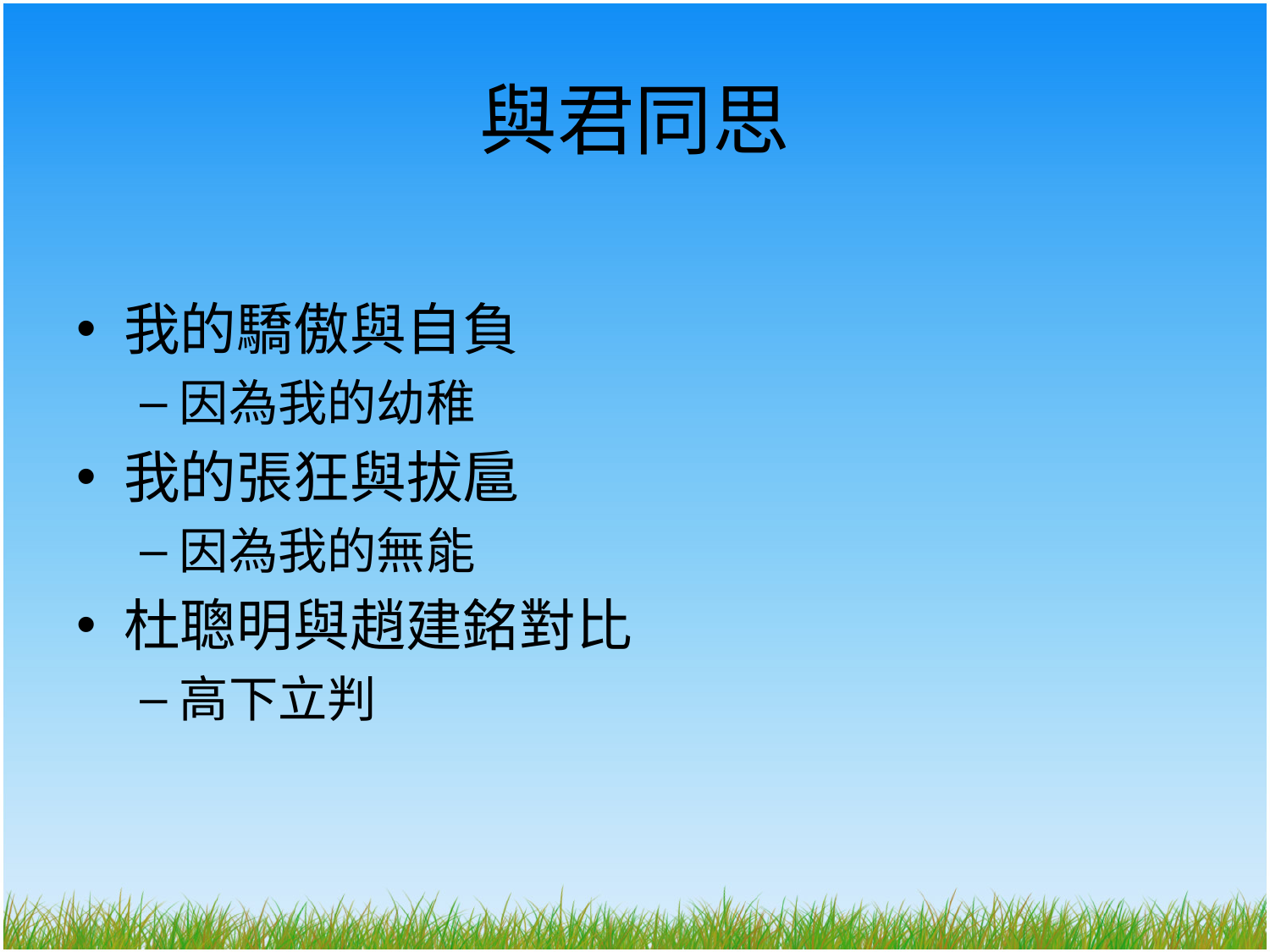

# 與君同思
我的驕傲與自負
因為我的幼稚
我的張狂與拔扈
因為我的無能
杜聰明與趙建銘對比
高下立判